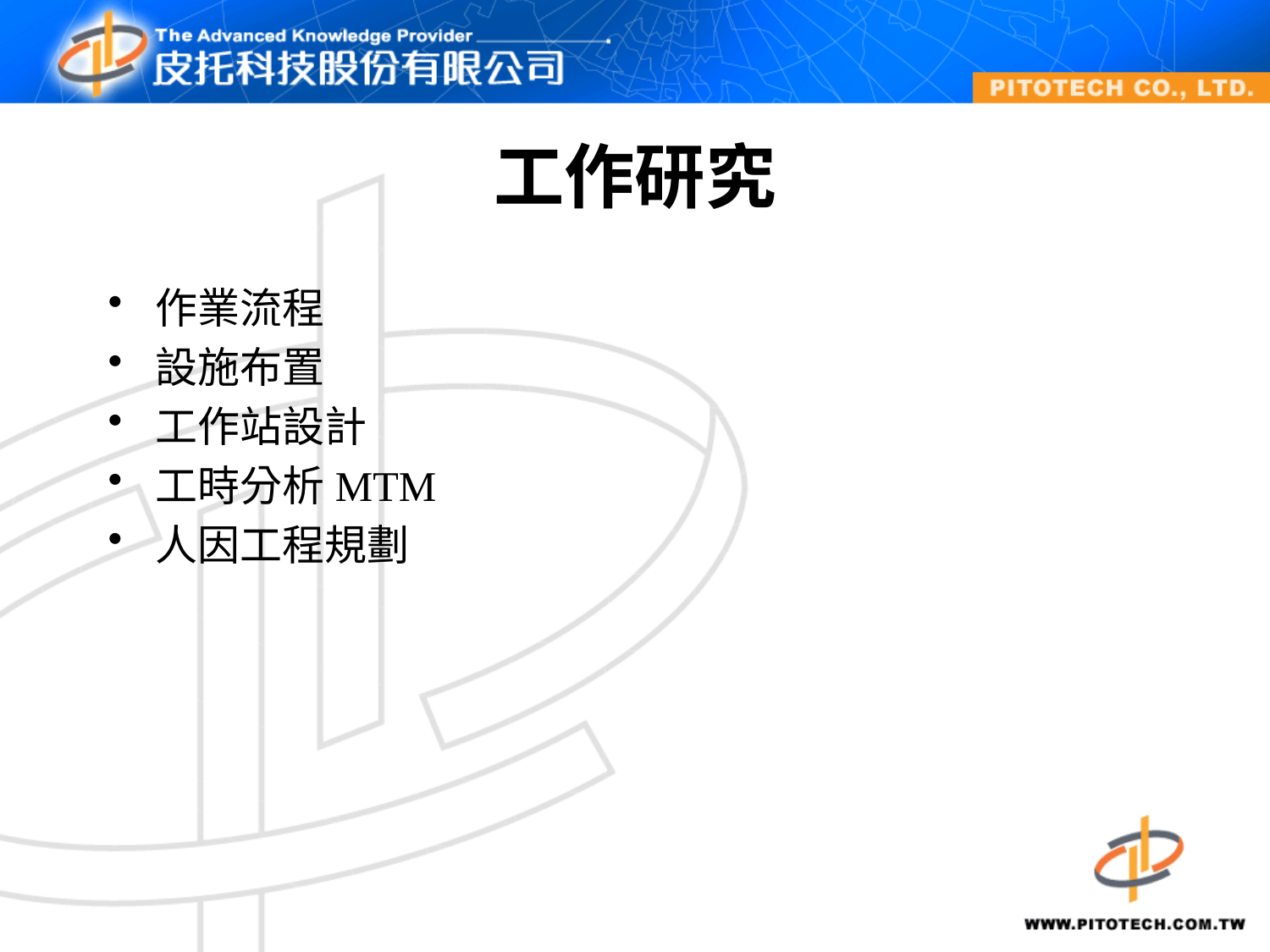

# 工作研究
作業流程
設施布置
工作站設計
工時分析MTM
人因工程規劃